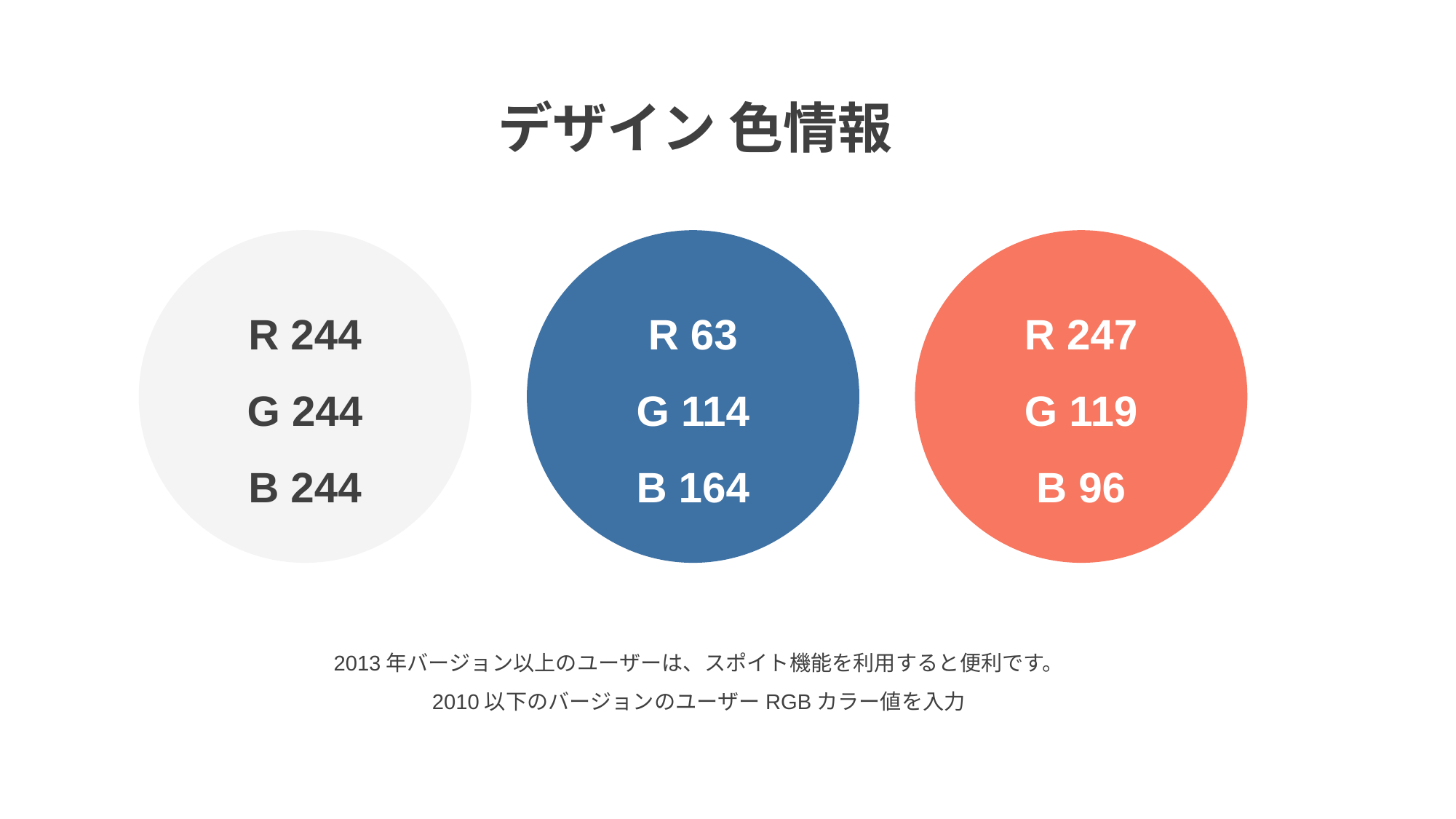

デザイン 色情報
R 244
G 244
B 244
R 63
G 114
B 164
R 247
G 119
B 96
2013年バージョン以上のユーザーは、スポイト機能を利用すると便利です。
2010以下のバージョンのユーザーRGBカラー値を入力